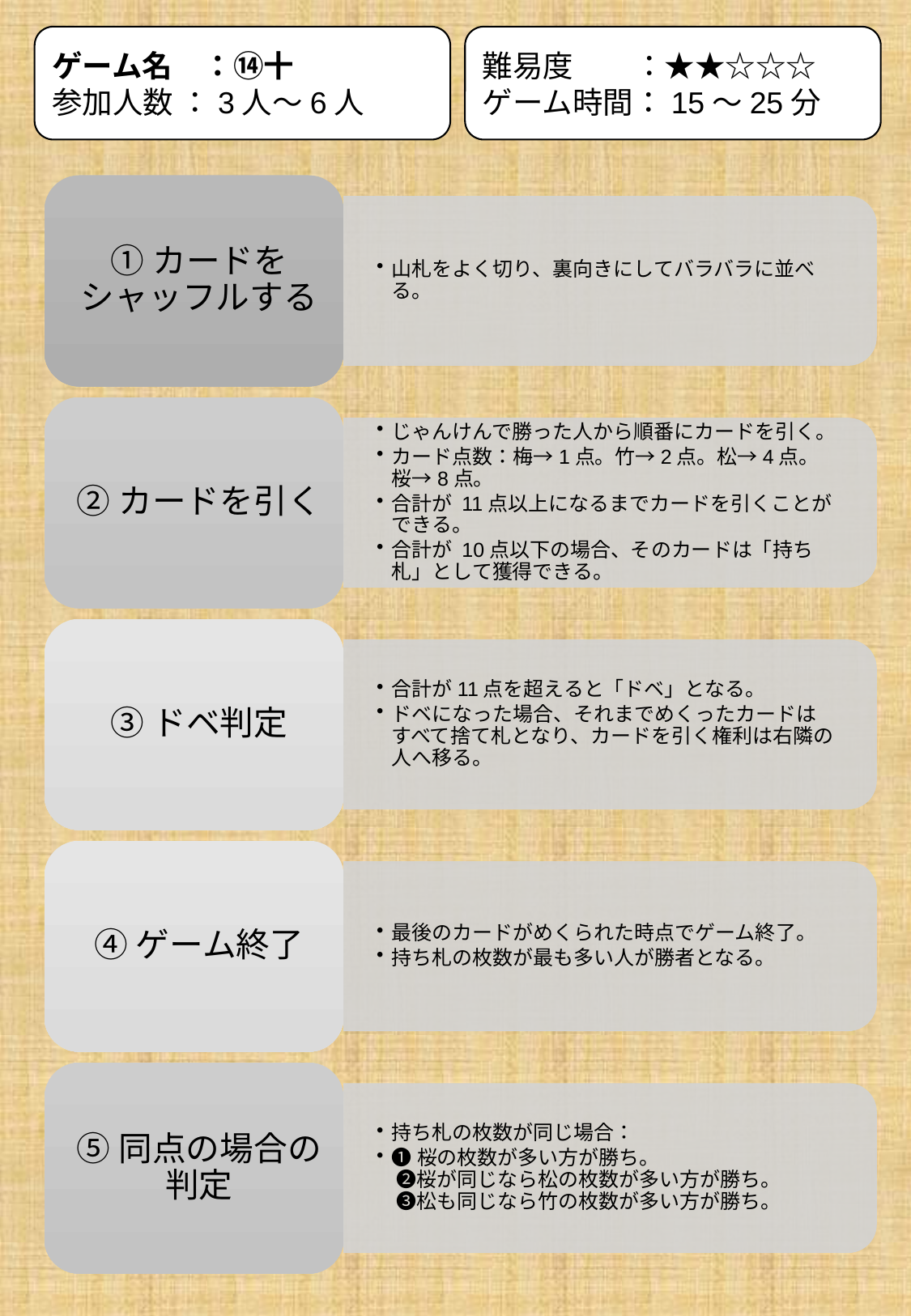

ゲーム名　：⑭十
参加人数 ：3人～6人
難易度　　：★★☆☆☆
ゲーム時間：15～25分
山札をよく切り、裏向きにしてバラバラに並べる。
①カードを
シャッフルする
じゃんけんで勝った人から順番にカードを引く。
カード点数：梅→1点。竹→2点。松→4点。桜→8点。
合計が 11点以上になるまでカードを引くことができる。
合計が 10点以下の場合、そのカードは「持ち札」として獲得できる。
②カードを引く
合計が11点を超えると「ドベ」となる。
ドベになった場合、それまでめくったカードはすべて捨て札となり、カードを引く権利は右隣の人へ移る。
③ドベ判定
最後のカードがめくられた時点でゲーム終了。
持ち札の枚数が最も多い人が勝者となる。
④ゲーム終了
持ち札の枚数が同じ場合：
❶桜の枚数が多い方が勝ち。
 ❷桜が同じなら松の枚数が多い方が勝ち。
 ❸松も同じなら竹の枚数が多い方が勝ち。
⑤同点の場合の判定